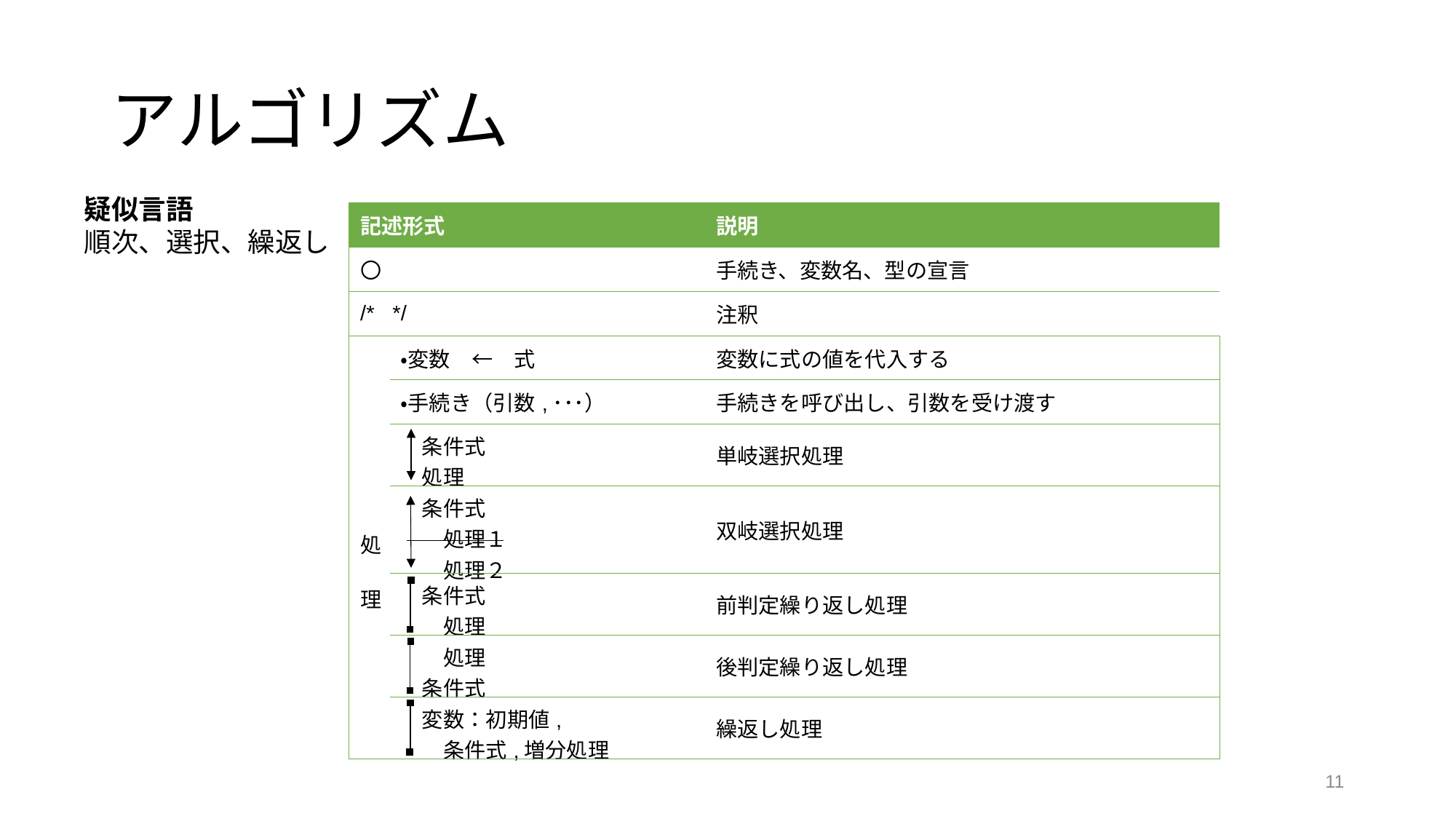

# アルゴリズム
疑似言語
順次、選択、繰返し

| 記述形式 |  | 説明 |
| --- | --- | --- |
| 〇 |  | 手続き、変数名、型の宣言 |
| /\* \*/ |  | 注釈 |
| 処 理 | ・変数　←　式 | 変数に式の値を代入する |
|  | ・手続き（引数,･･･） | 手続きを呼び出し、引数を受け渡す |
|  | 条件式 　処理 | 単岐選択処理 |
|  | 条件式 　　処理１ 　　処理２ | 双岐選択処理 |
|  | 条件式 　　処理 | 前判定繰り返し処理 |
|  | 処理 　条件式 | 後判定繰り返し処理 |
|  | 変数：初期値, 　　条件式,増分処理 | 繰返し処理 |

11